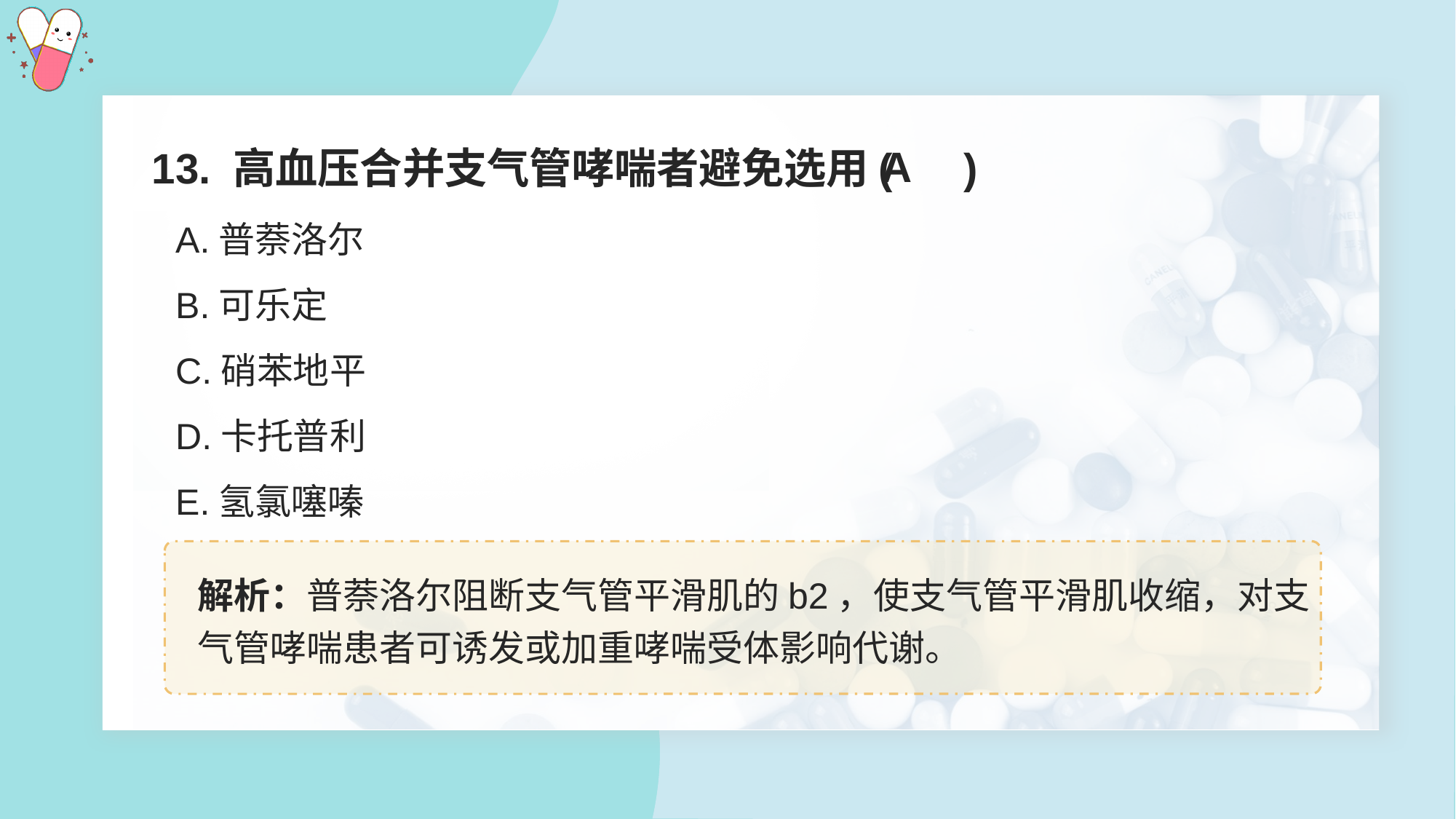

13. 高血压合并支气管哮喘者避免选用(      )
A
A.普萘洛尔
B.可乐定
C.硝苯地平
D.卡托普利
E.氢氯噻嗪

解析：普萘洛尔阻断支气管平滑肌的b2，使支气管平滑肌收缩，对支气管哮喘患者可诱发或加重哮喘受体影响代谢。